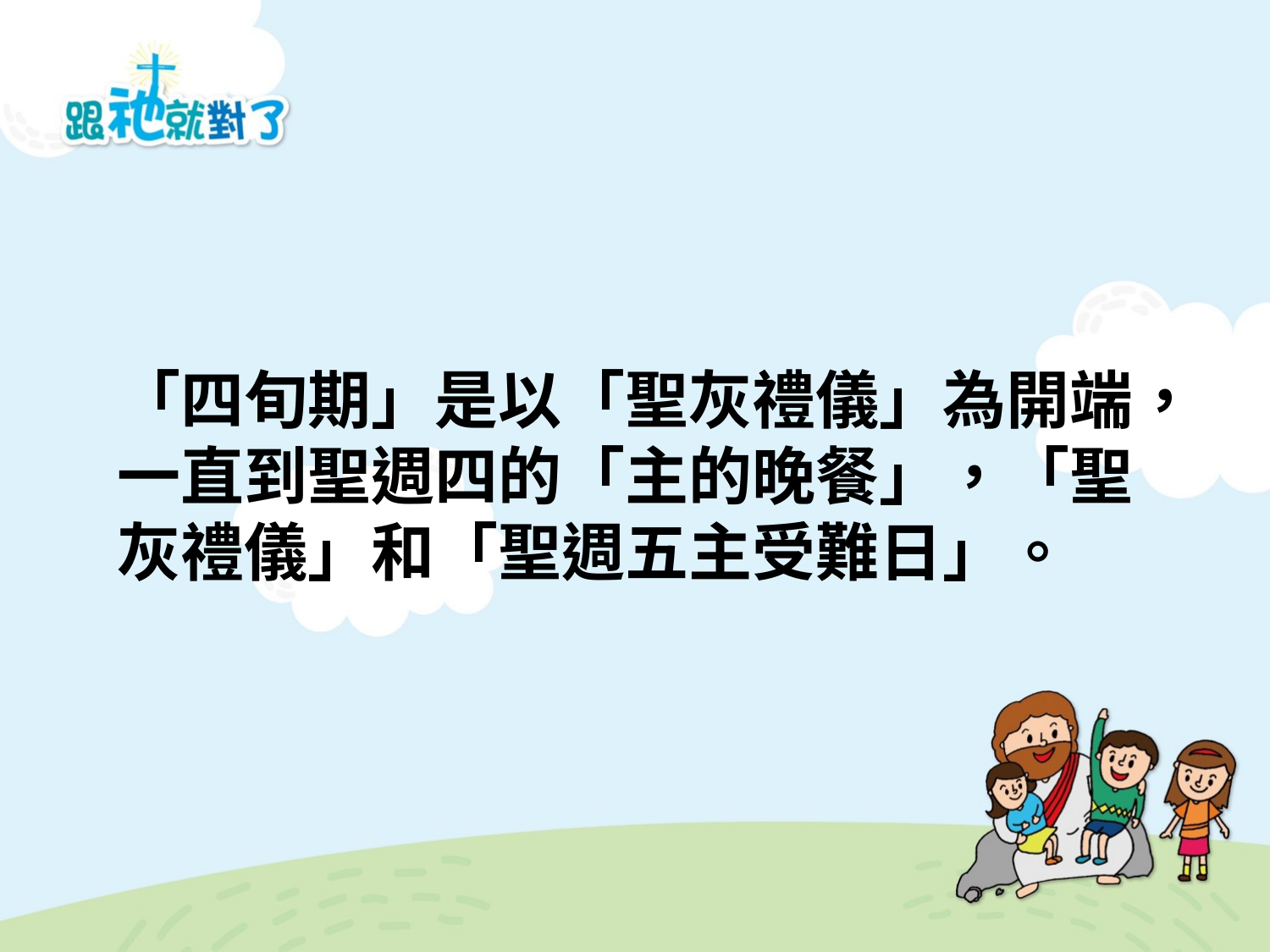

「四旬期」是以「聖灰禮儀」為開端，一直到聖週四的「主的晚餐」，「聖灰禮儀」和「聖週五主受難日」。